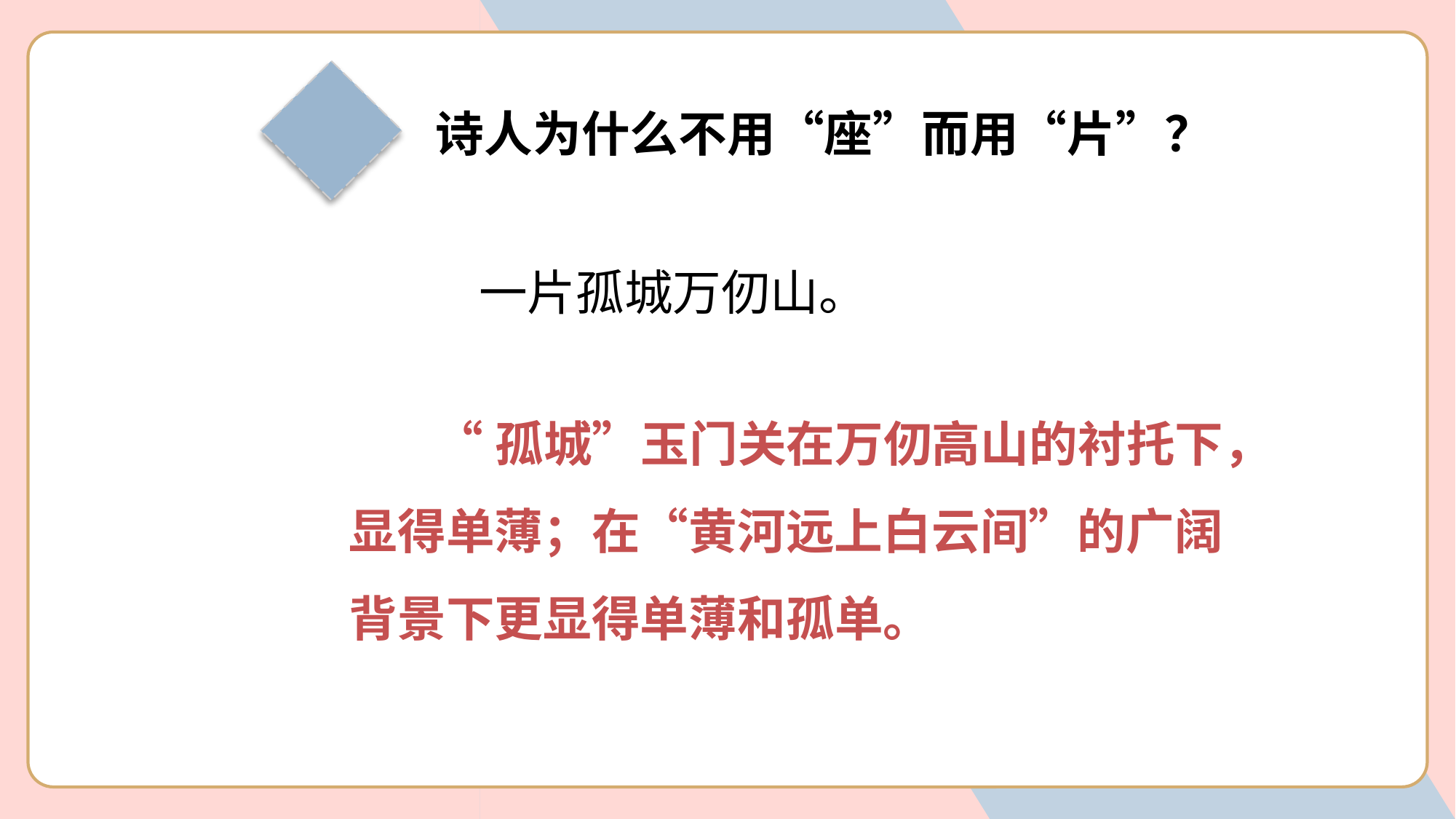

诗人为什么不用“座”而用“片”？
 一片孤城万仞山。
“孤城”玉门关在万仞高山的衬托下，显得单薄；在“黄河远上白云间”的广阔背景下更显得单薄和孤单。